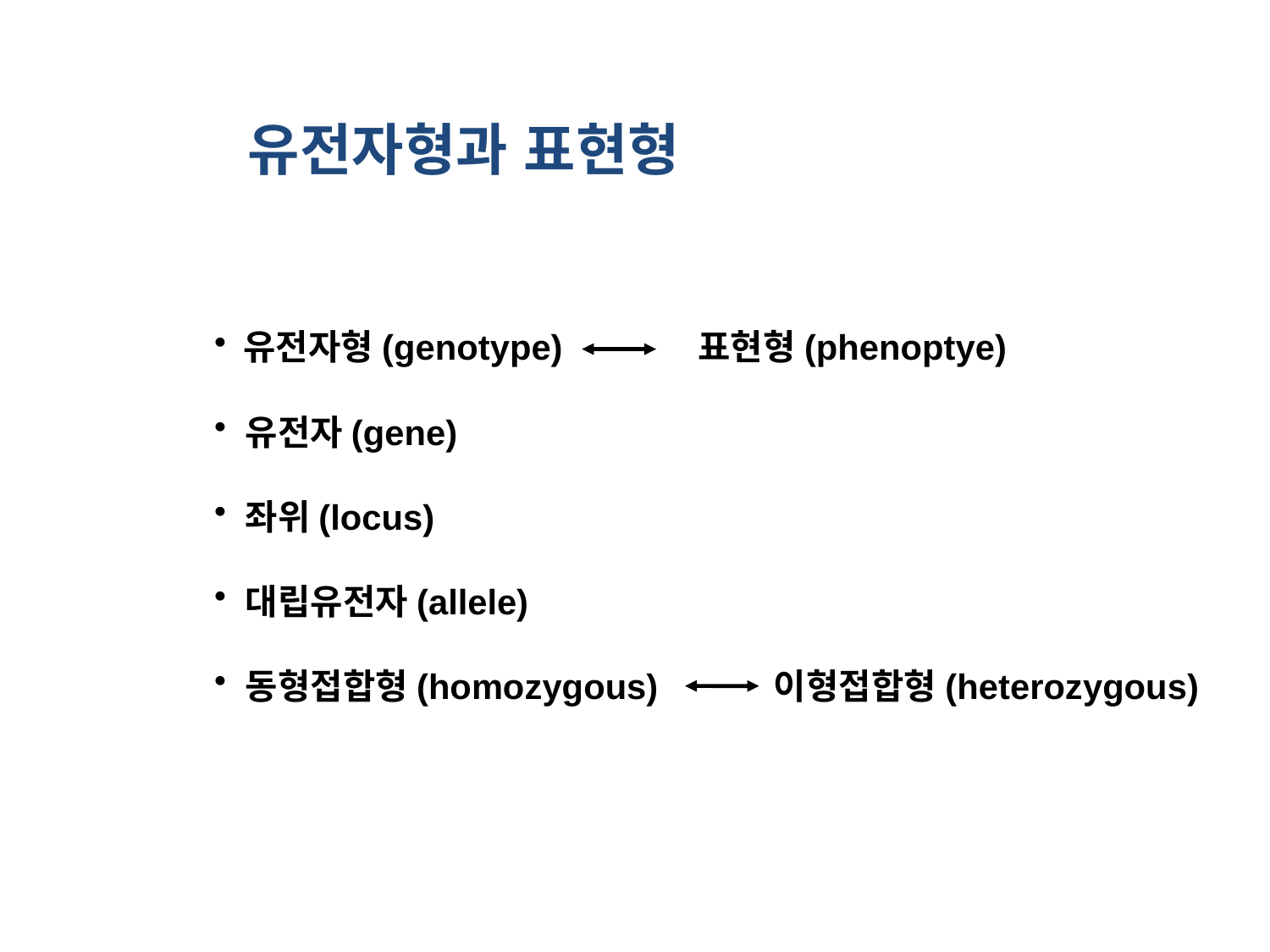

유전자형과 표현형
 유전자형(genotype)             표현형(phenoptye)

 유전자(gene)

 좌위(locus)

 대립유전자(allele)

 동형접합형(homozygous)           이형접합형(heterozygous)